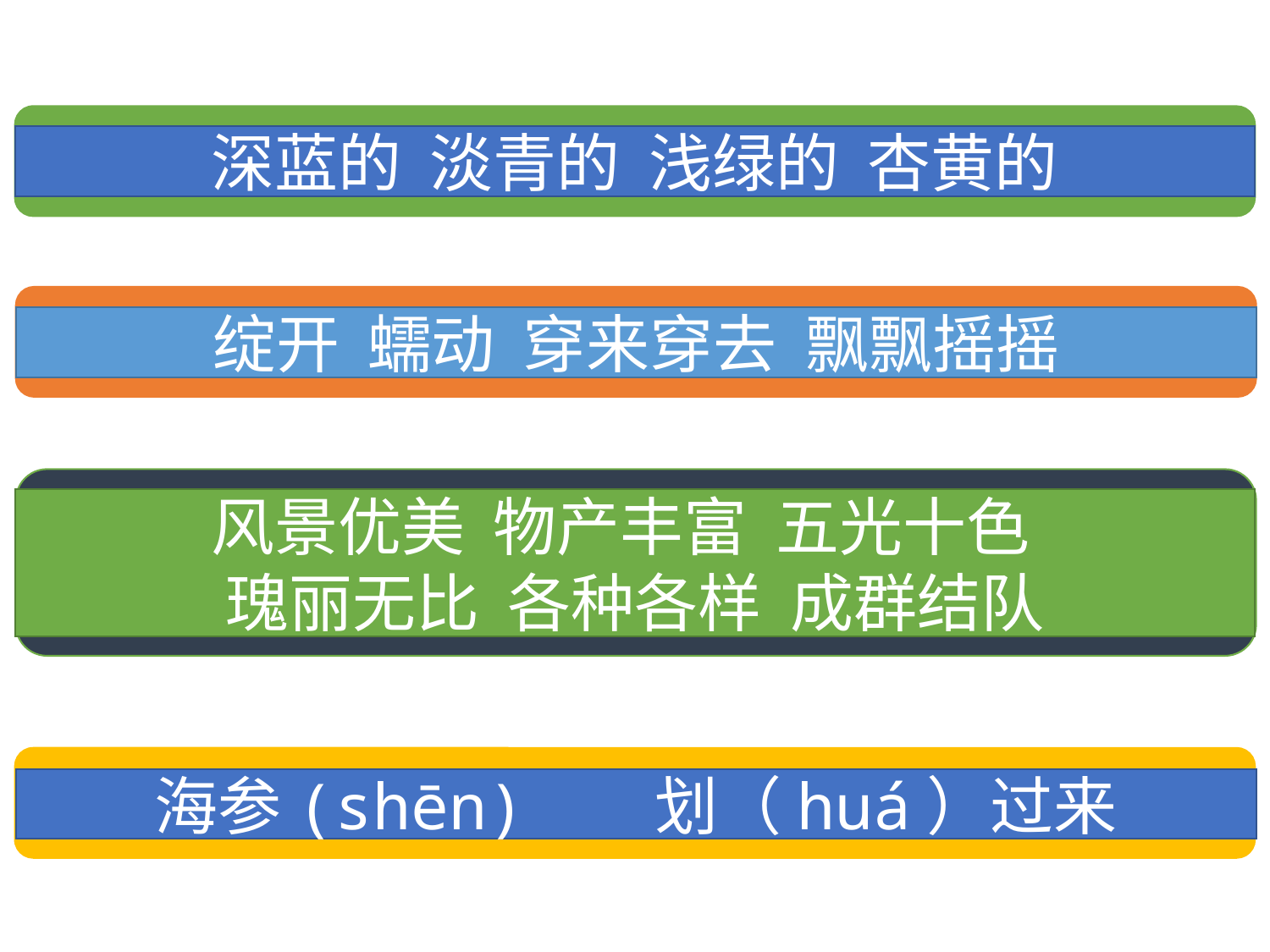

深蓝的  淡青的  浅绿的  杏黄的

绽开  蠕动  穿来穿去  飘飘摇摇

风景优美  物产丰富  五光十色
瑰丽无比  各种各样  成群结队

海参(shēn)   划（huá）过来